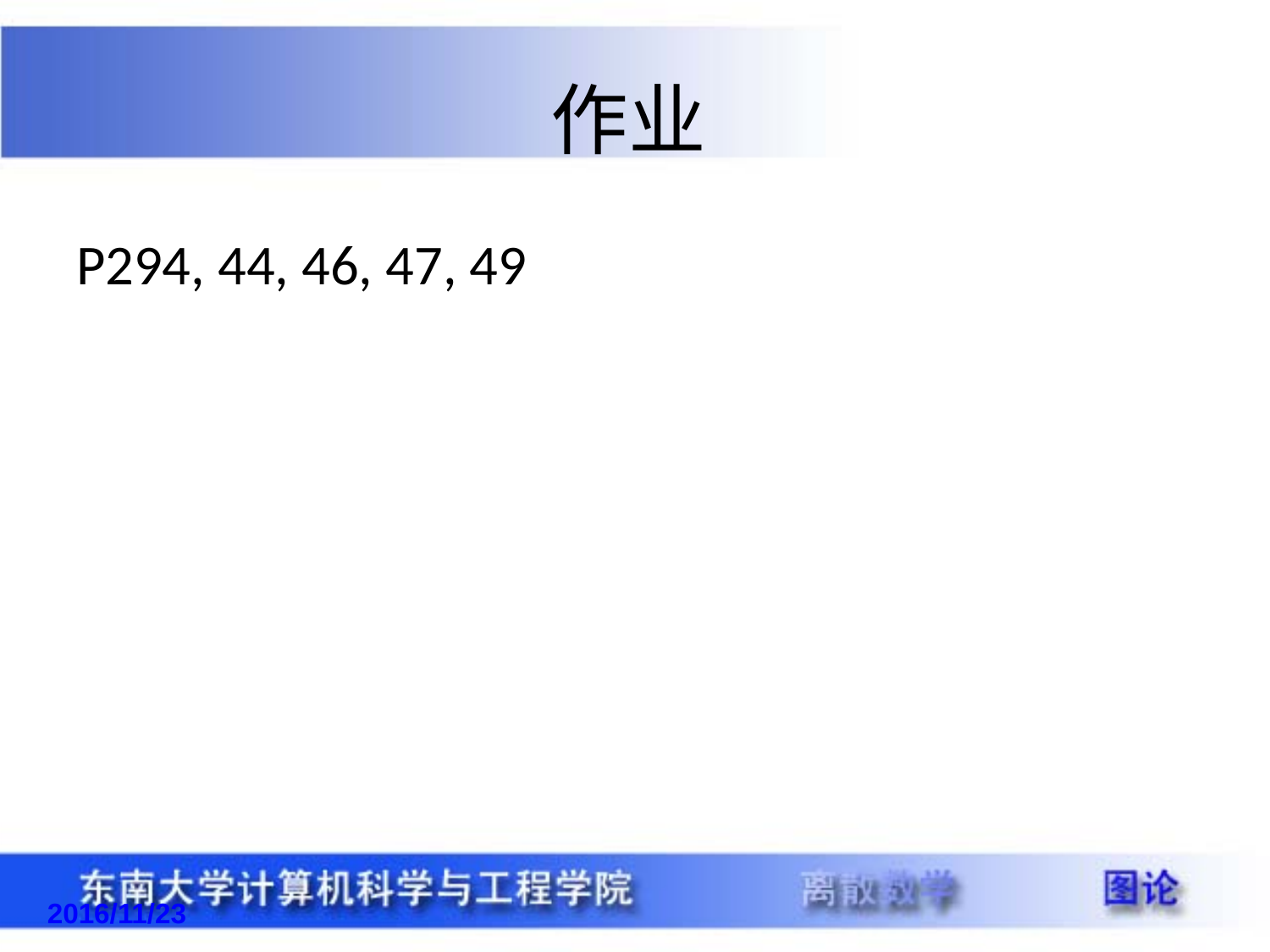

作业
P294, 44, 46, 47, 49

2016/11/23